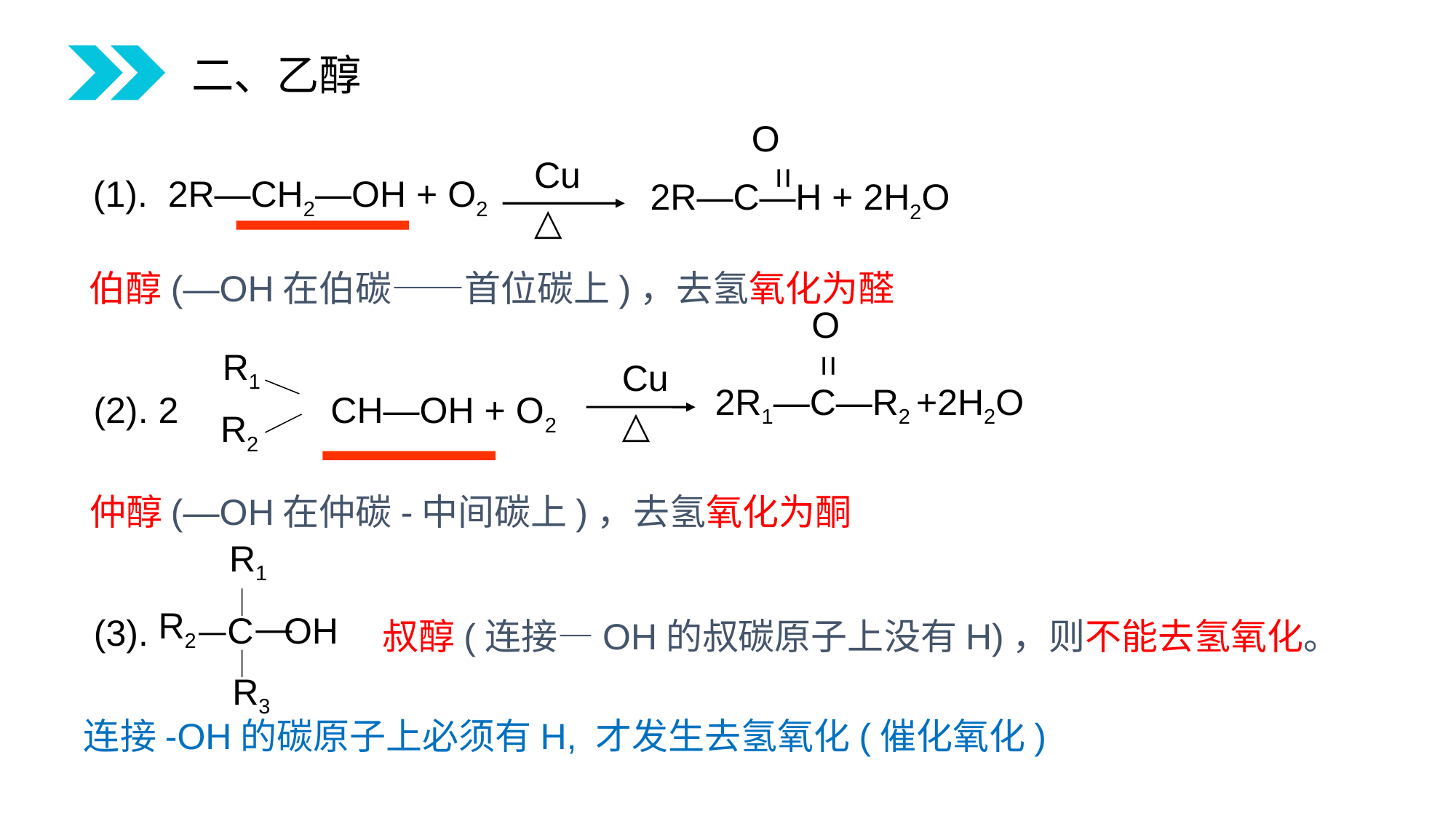

二、乙醇
O
=
2R—C—H + 2H2O
Cu
△

(1).  2R—CH2—OH + O2

伯醇(—OH在伯碳——首位碳上)，去氢氧化为醛
O
=
2R1—C—R2 +2H2O
R1
Cu
△

(2). 2               CH—OH + O2
R2

仲醇(—OH在仲碳-中间碳上)，去氢氧化为酮
R1

R2
C   OH

R3
(3).
叔醇(连接—OH的叔碳原子上没有H)，则不能去氢氧化。
连接-OH的碳原子上必须有H, 才发生去氢氧化(催化氧化)